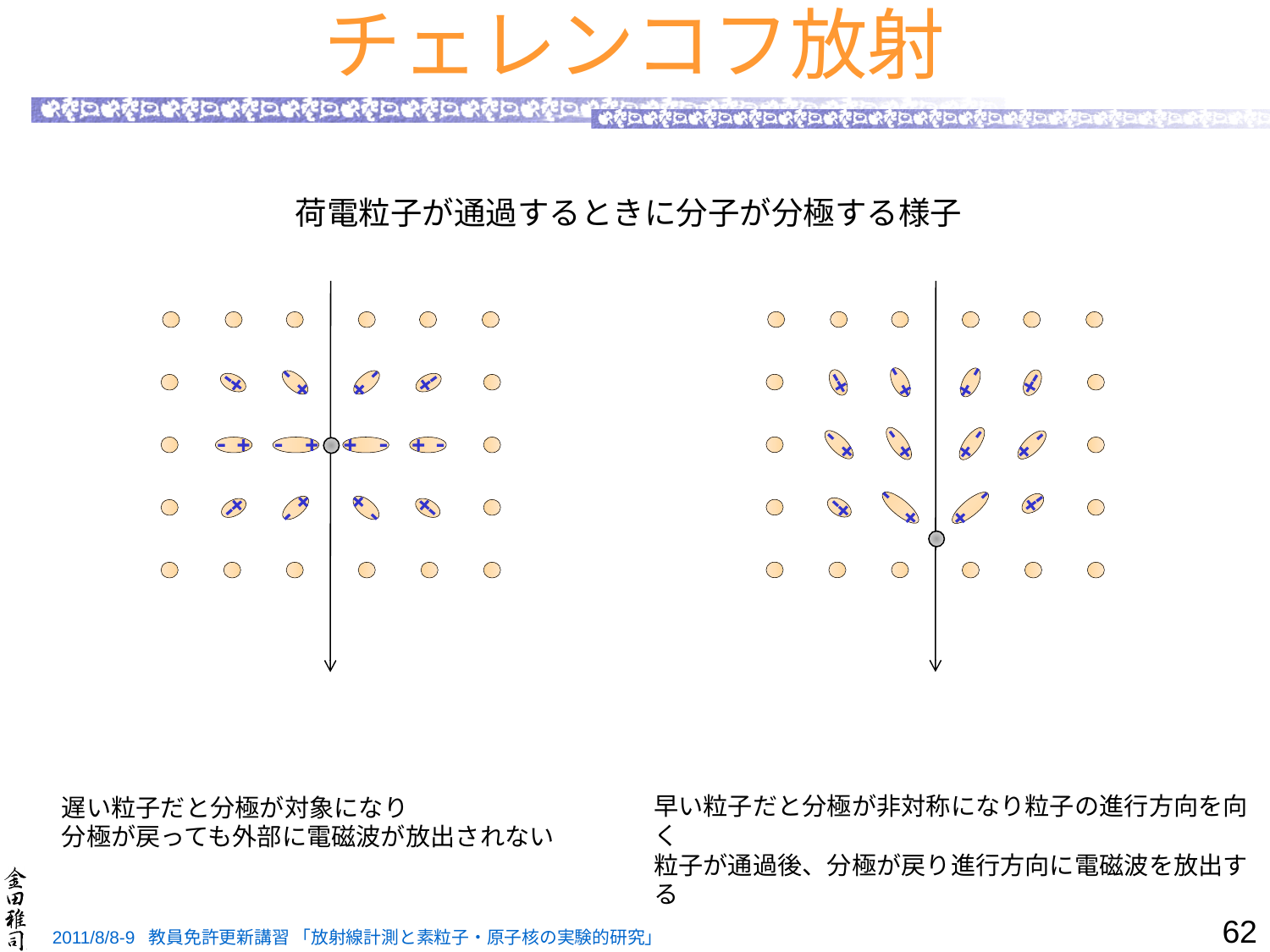

# チェレンコフ放射
荷電粒子が通過するときに分子が分極する様子

− +
−+

− +
− +

−  +
−+

+ −
+−

+ −
+ −

+  −

+−

−+
− +

− +
−  +

−+
− +

+−
+ −

+ −
+  −

+−
+ −

早い粒子だと分極が非対称になり粒子の進行方向を向く
粒子が通過後、分極が戻り進行方向に電磁波を放出する
遅い粒子だと分極が対象になり
分極が戻っても外部に電磁波が放出されない
62
2011/8/8-9  教員免許更新講習 「放射線計測と素粒子・原子核の実験的研究」